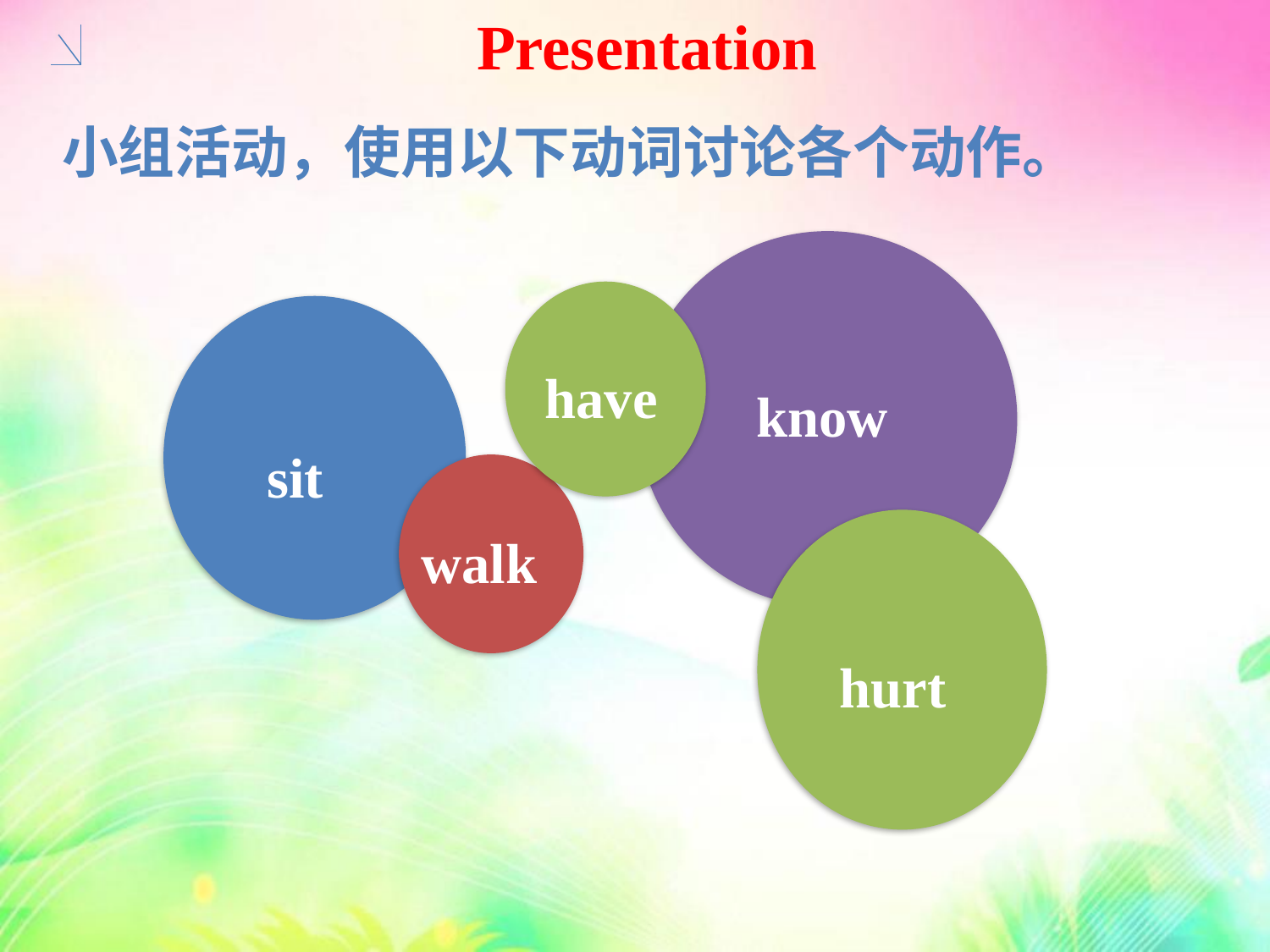

Presentation
小组活动，使用以下动词讨论各个动作。

know

have

sit

walk

hurt